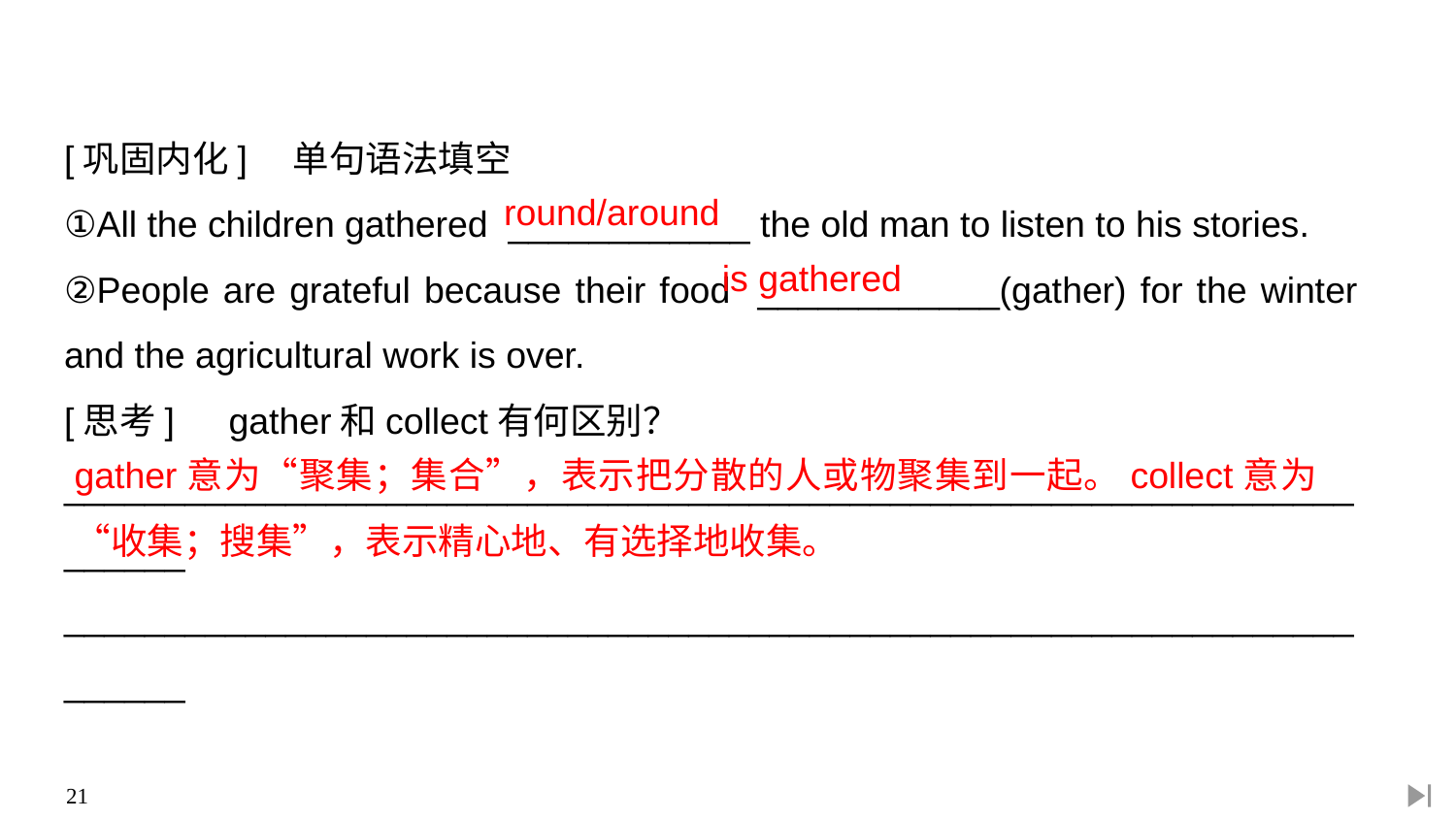

[巩固内化]　单句语法填空
①All the children gathered  ____________ the old man to listen to his stories.
②People are grateful because their food  ____________(gather) for the winter and the agricultural work is over.
[思考]　gather和collect有何区别？
______________________________________________________________________
______________________________________________________________________
round/around
is gathered
gather意为“聚集；集合”，表示把分散的人或物聚集到一起。collect意为“收集；搜集”，表示精心地、有选择地收集。